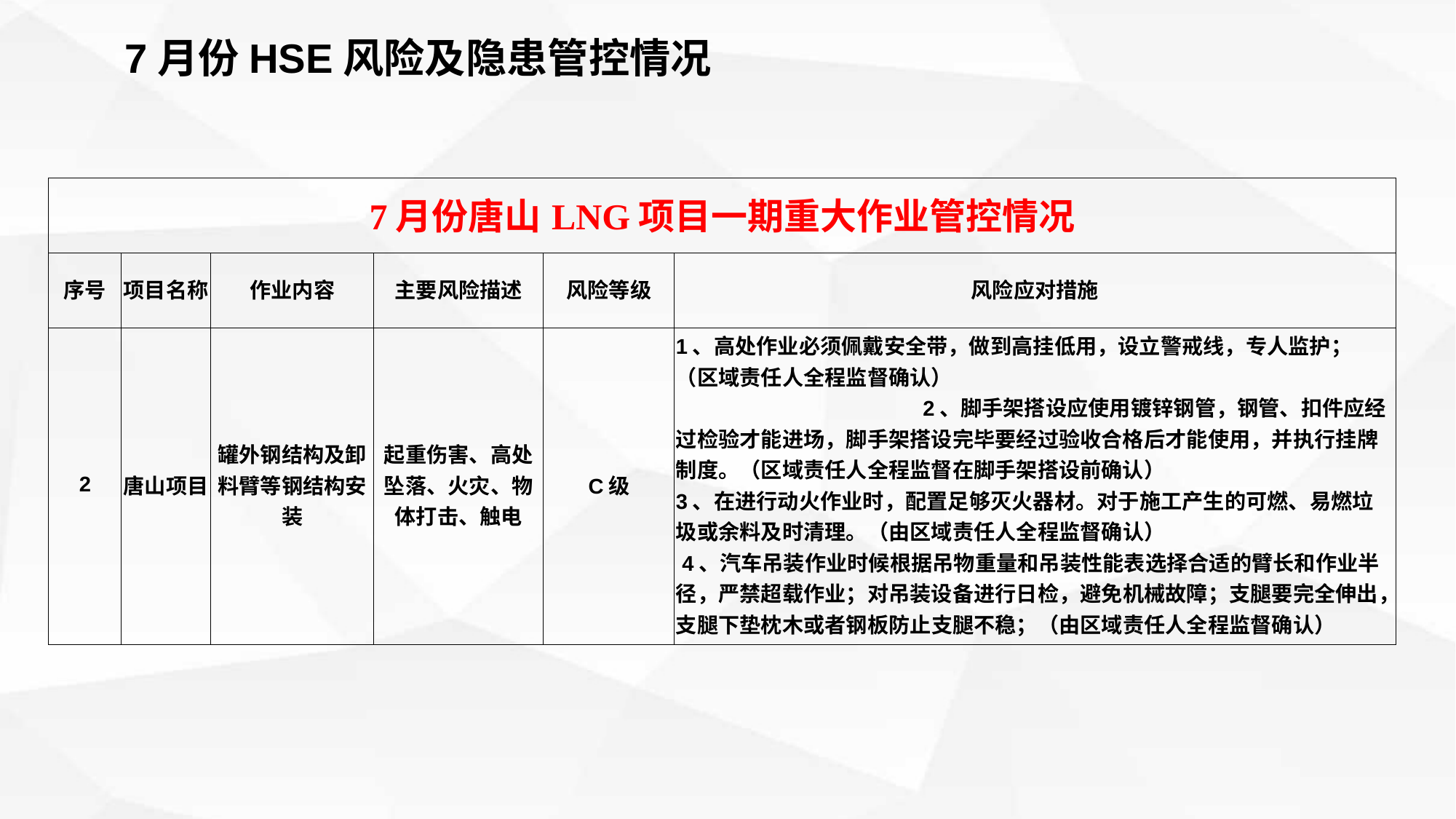

7月份HSE风险及隐患管控情况
| 7月份唐山LNG项目一期重大作业管控情况 |  |  |  |  |  |
| --- | --- | --- | --- | --- | --- |
| 序号 | 项目名称 | 作业内容 | 主要风险描述 | 风险等级 | 风险应对措施 |
| 2 | 唐山项目 | 罐外钢结构及卸料臂等钢结构安装 | 起重伤害、高处坠落、火灾、物体打击、触电 | C级 | 1、高处作业必须佩戴安全带，做到高挂低用，设立警戒线，专人监护；（区域责任人全程监督确认） 2、脚手架搭设应使用镀锌钢管，钢管、扣件应经过检验才能进场，脚手架搭设完毕要经过验收合格后才能使用，并执行挂牌制度。（区域责任人全程监督在脚手架搭设前确认） 3、在进行动火作业时，配置足够灭火器材。对于施工产生的可燃、易燃垃圾或余料及时清理。（由区域责任人全程监督确认） 4、汽车吊装作业时候根据吊物重量和吊装性能表选择合适的臂长和作业半径，严禁超载作业；对吊装设备进行日检，避免机械故障；支腿要完全伸出，支腿下垫枕木或者钢板防止支腿不稳；（由区域责任人全程监督确认） |